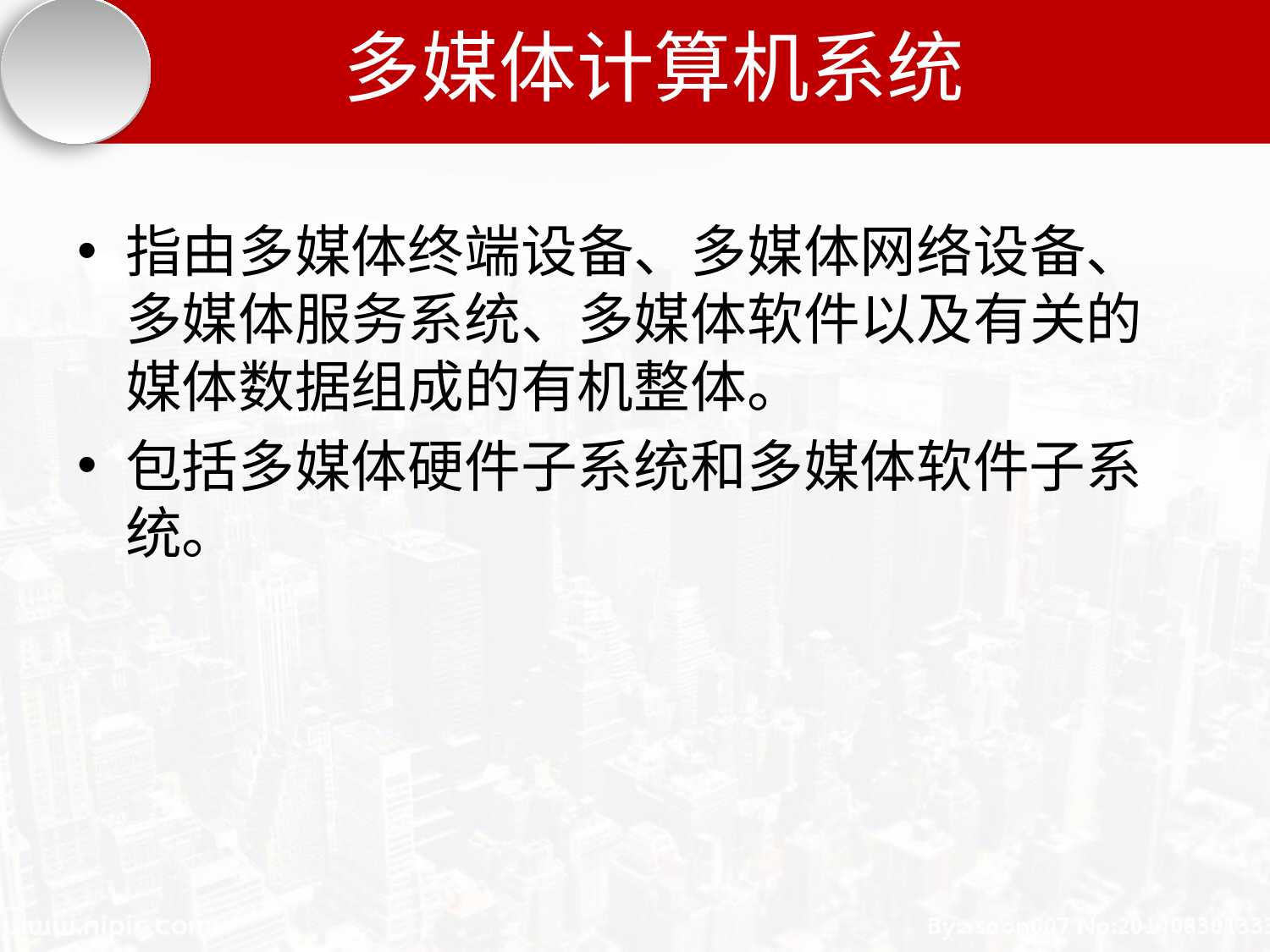

# 多媒体计算机系统
指由多媒体终端设备、多媒体网络设备、多媒体服务系统、多媒体软件以及有关的媒体数据组成的有机整体。
包括多媒体硬件子系统和多媒体软件子系统。
70